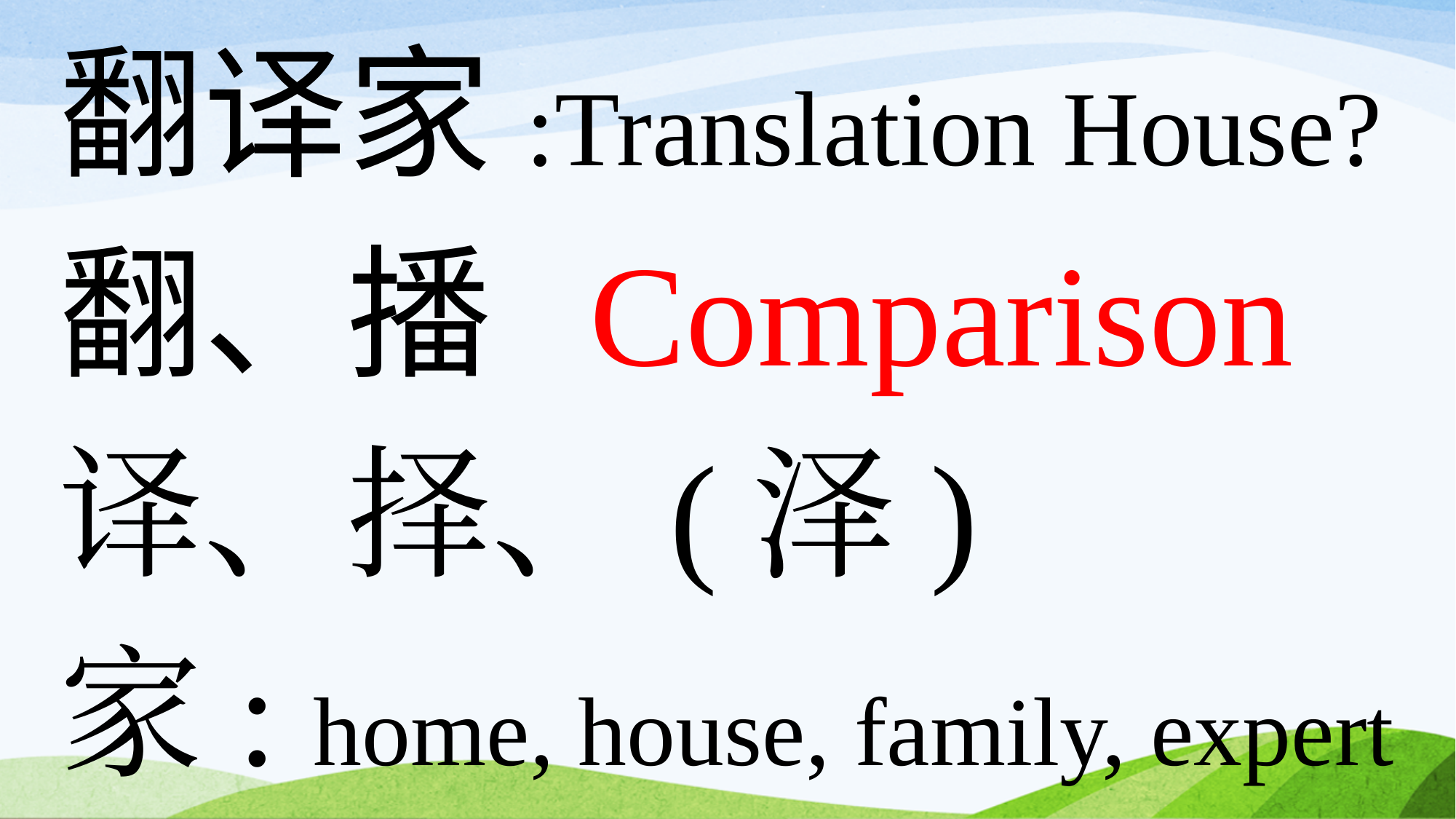

翻译家:Translation House?
翻、播  Comparison
译、择、(泽)
家: home, house, family, expert